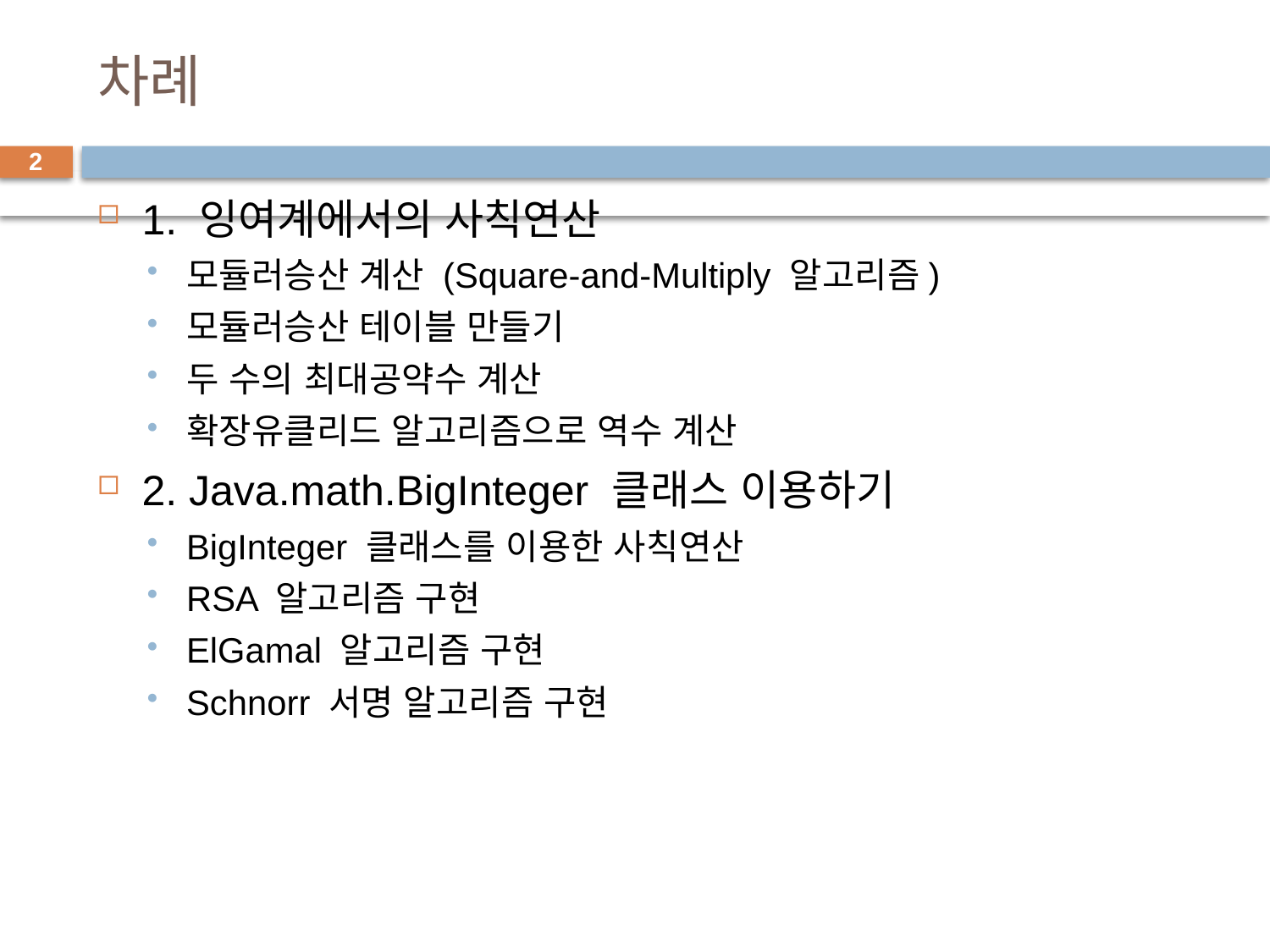

# 차례
2
1. 잉여계에서의 사칙연산
모듈러승산 계산 (Square-and-Multiply 알고리즘)
모듈러승산 테이블 만들기
두 수의 최대공약수 계산
확장유클리드 알고리즘으로 역수 계산
2. Java.math.BigInteger 클래스 이용하기
BigInteger 클래스를 이용한 사칙연산
RSA 알고리즘 구현
ElGamal 알고리즘 구현
Schnorr 서명 알고리즘 구현